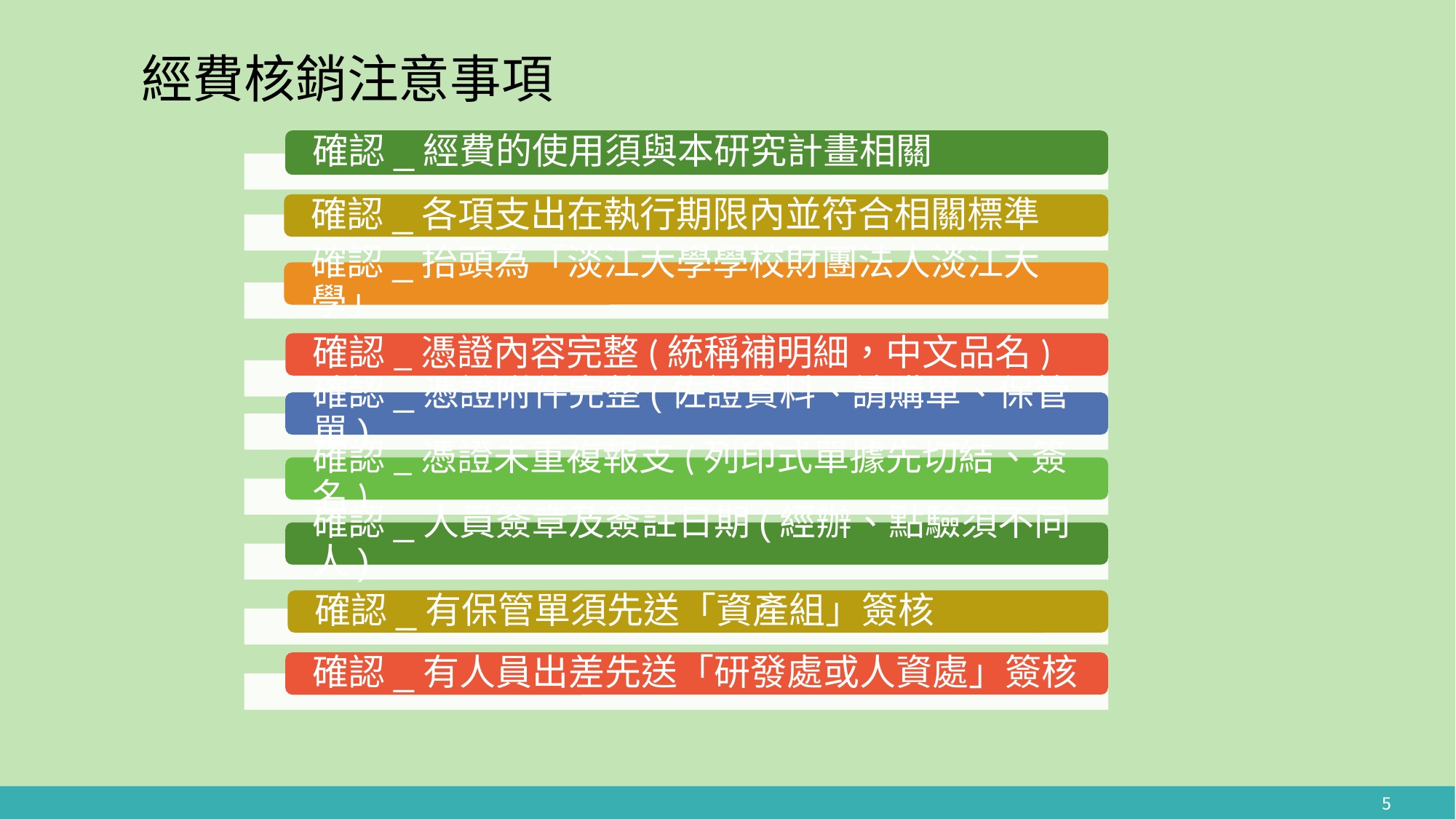

# 經費核銷注意事項
確認_經費的使用須與本研究計畫相關
確認_各項支出在執行期限內並符合相關標準
確認_抬頭為「淡江大學學校財團法人淡江大學」
確認_憑證內容完整(統稱補明細，中文品名)
確認_憑證附件完整(佐證資料、請購單、保管單)
確認_憑證未重複報支(列印式單據先切結、簽名)
確認_人員簽章及簽註日期(經辦、點驗須不同人)
確認_有保管單須先送「資產組」簽核
確認_有人員出差先送「研發處或人資處」簽核
5